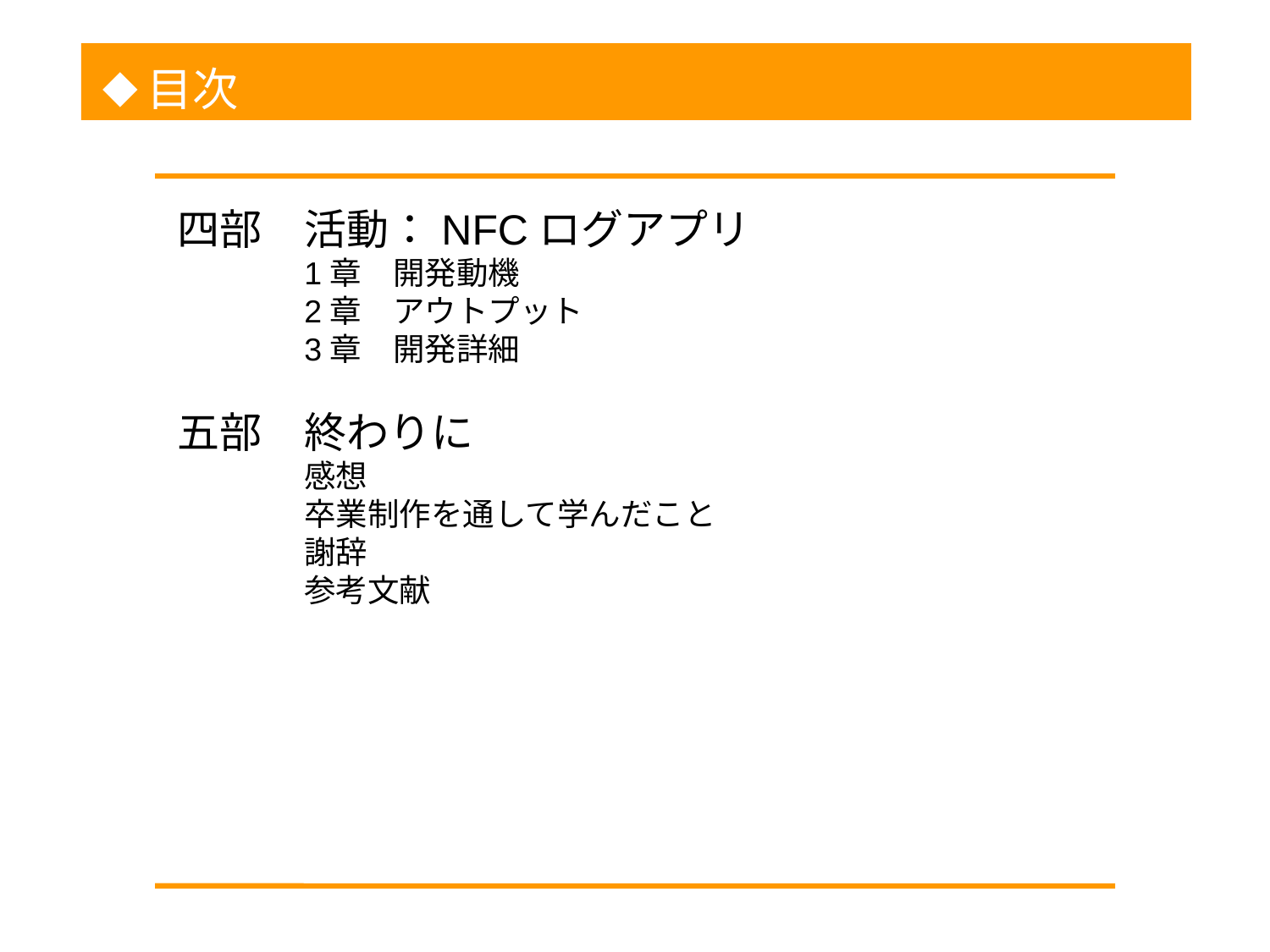

◆
目次

四部　活動：NFCログアプリ
	1章　開発動機
	2章　アウトプット
	3章　開発詳細

五部　終わりに
	感想
	卒業制作を通して学んだこと
	謝辞
	参考文献